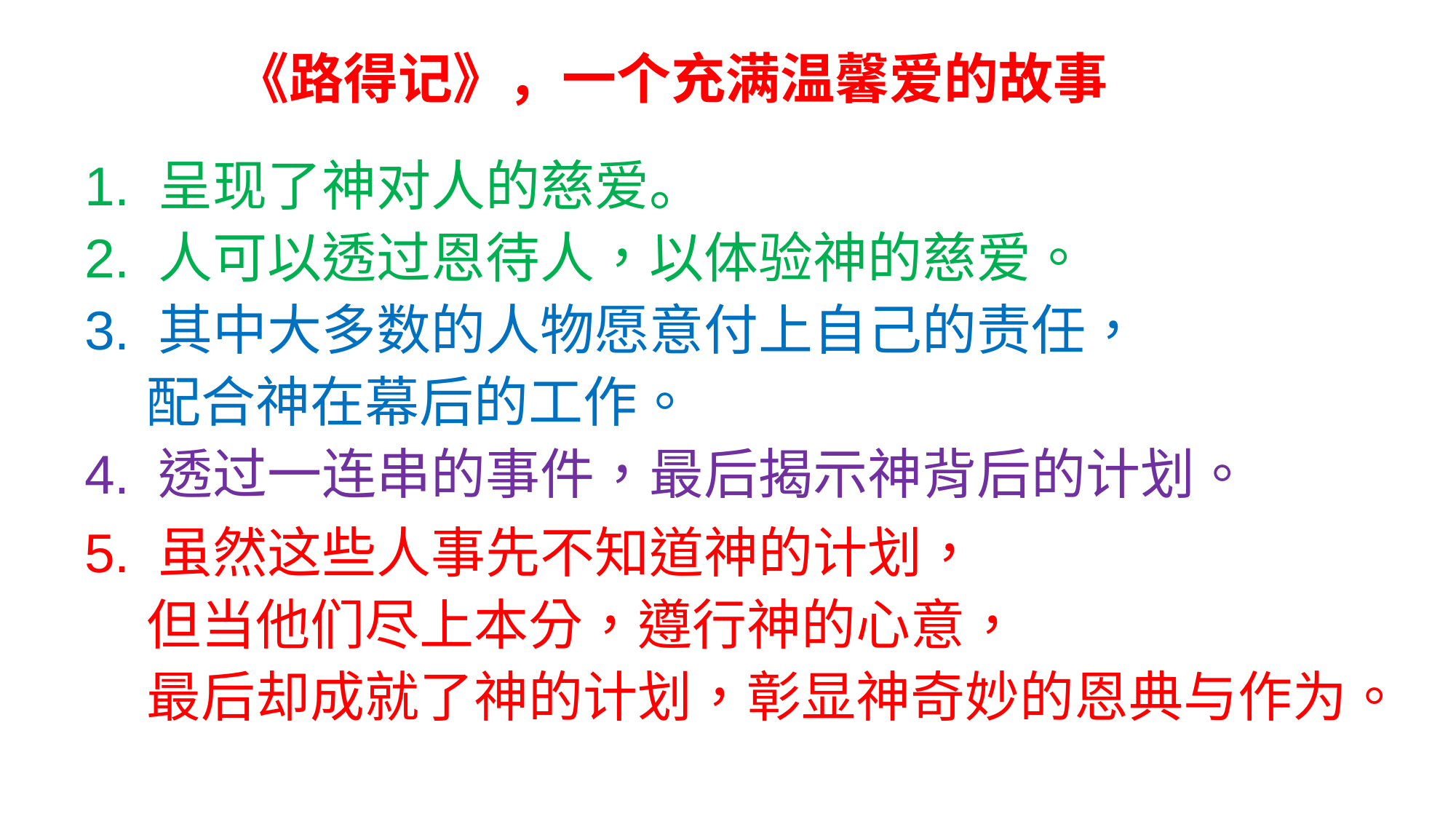

《路得记》，一个充满温馨爱的故事
1. 呈现了神对人的慈爱。
2. 人可以透过恩待人，以体验神的慈爱。
3. 其中大多数的人物愿意付上自己的责任，
    配合神在幕后的工作。
4. 透过一连串的事件，最后揭示神背后的计划。
5. 虽然这些人事先不知道神的计划，
    但当他们尽上本分，遵行神的心意，
    最后却成就了神的计划，彰显神奇妙的恩典与作为。